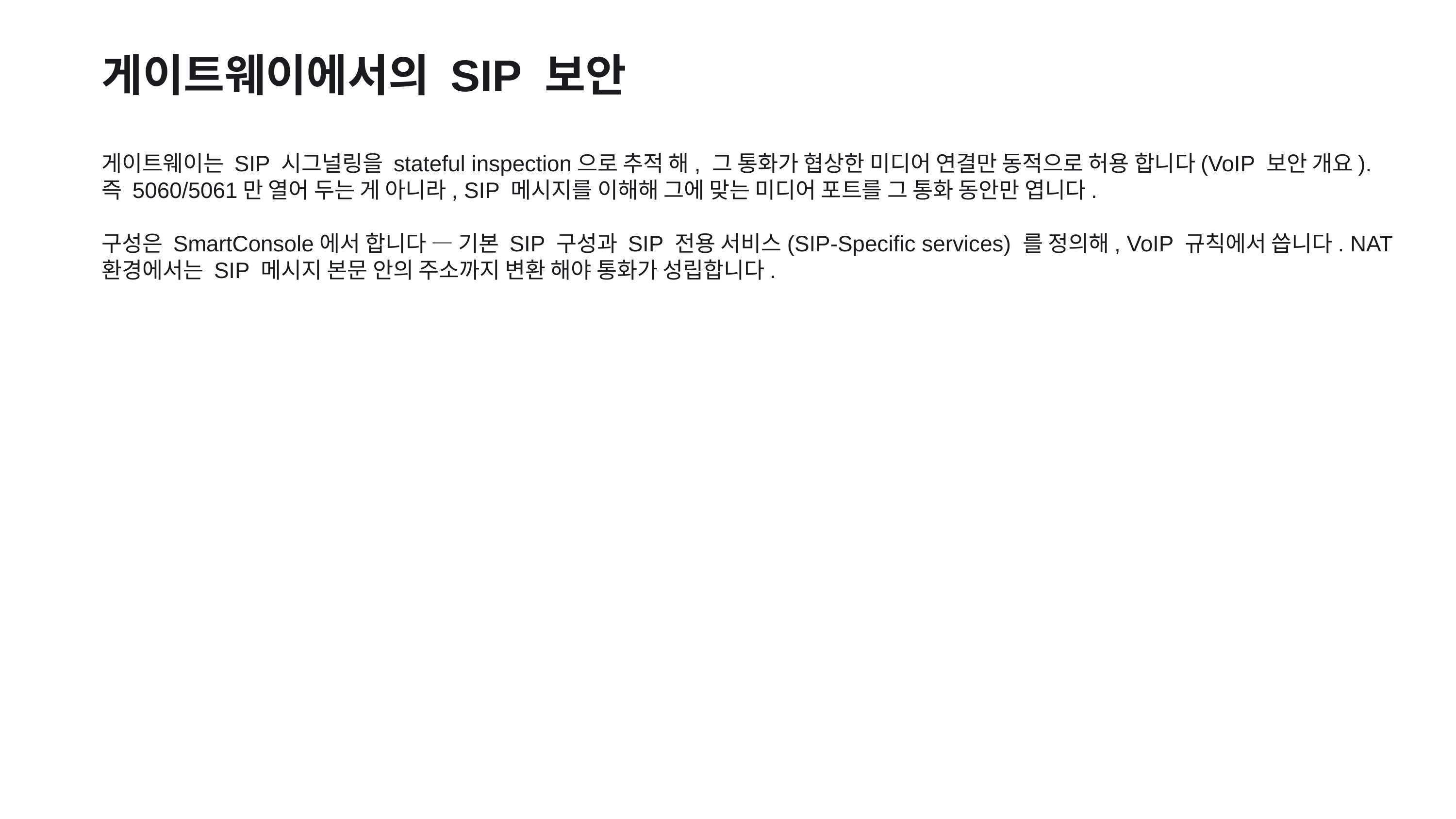

게이트웨이에서의 SIP 보안
게이트웨이는 SIP 시그널링을 stateful inspection으로 추적 해, 그 통화가 협상한 미디어 연결만 동적으로 허용 합니다(VoIP 보안 개요). 즉 5060/5061만 열어 두는 게 아니라, SIP 메시지를 이해해 그에 맞는 미디어 포트를 그 통화 동안만 엽니다.

구성은 SmartConsole에서 합니다 — 기본 SIP 구성과 SIP 전용 서비스(SIP-Specific services) 를 정의해, VoIP 규칙에서 씁니다. NAT 환경에서는 SIP 메시지 본문 안의 주소까지 변환 해야 통화가 성립합니다.